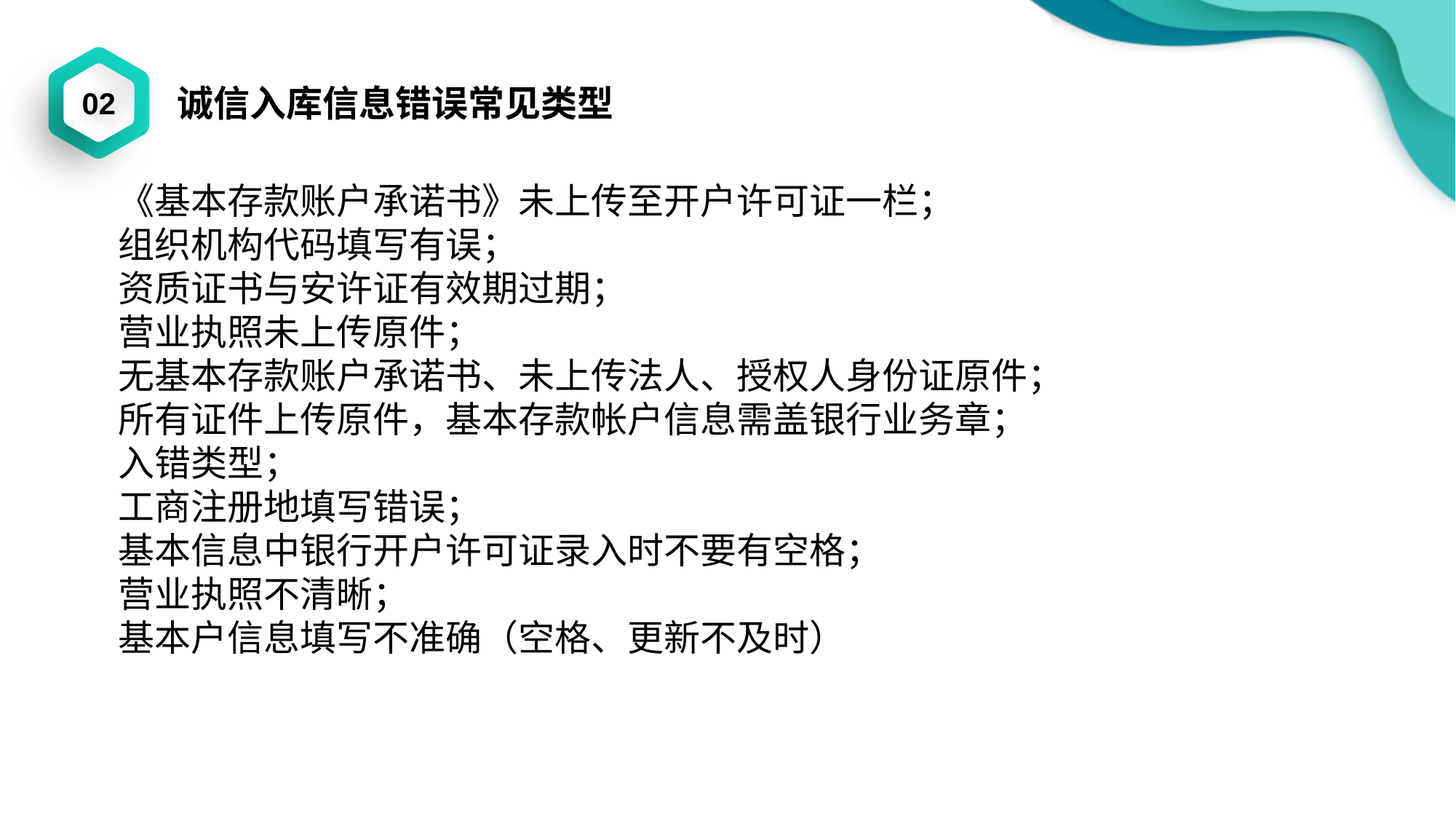

02
诚信入库信息错误常见类型
《基本存款账户承诺书》未上传至开户许可证一栏；
组织机构代码填写有误；
资质证书与安许证有效期过期；
营业执照未上传原件；
无基本存款账户承诺书、未上传法人、授权人身份证原件；
所有证件上传原件，基本存款帐户信息需盖银行业务章；
入错类型；
工商注册地填写错误；
基本信息中银行开户许可证录入时不要有空格；
营业执照不清晰；
基本户信息填写不准确（空格、更新不及时）